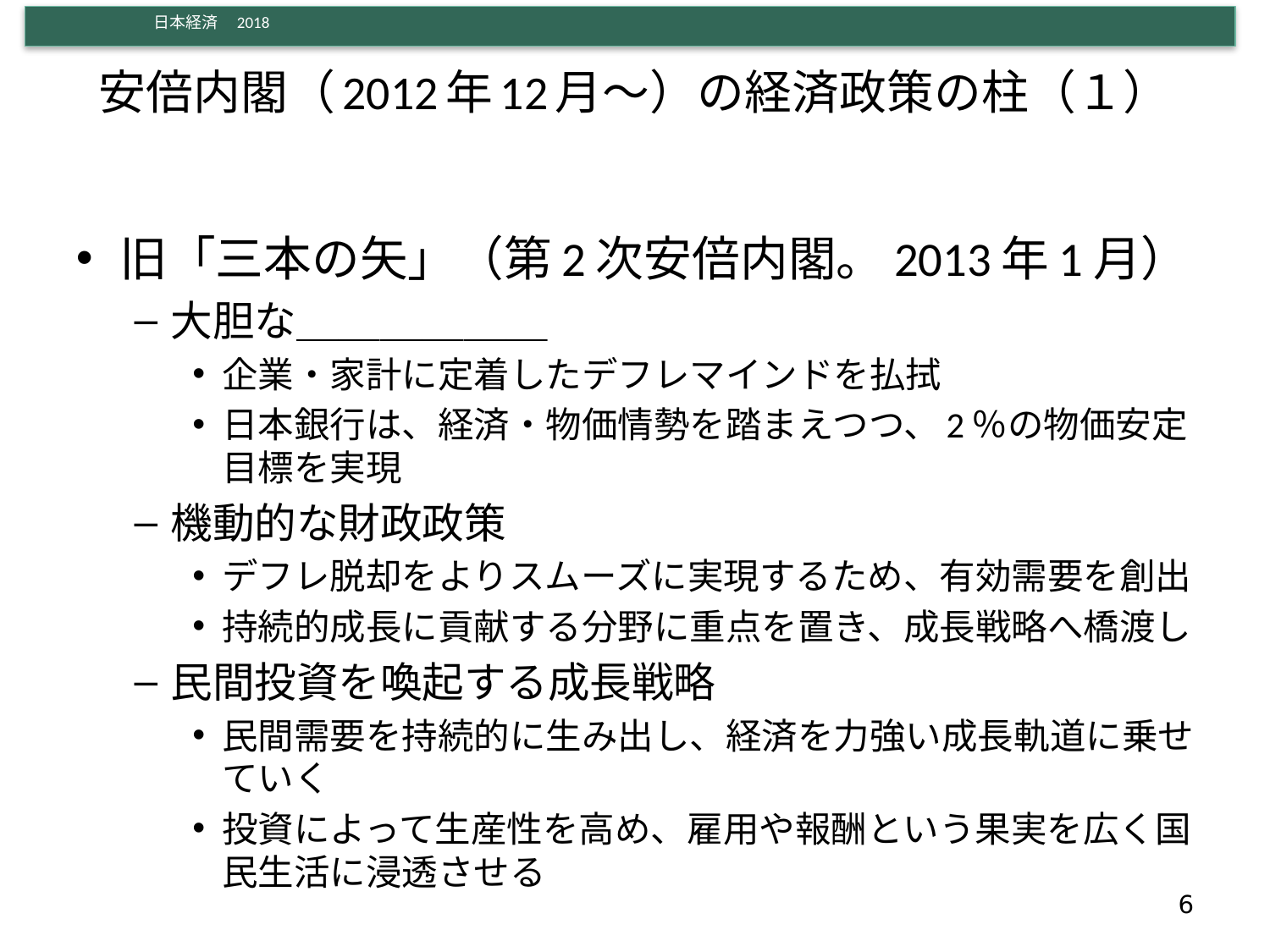

# 安倍内閣（2012年12月～）の経済政策の柱（１）
旧「三本の矢」（第2次安倍内閣。2013年1月）
大胆な＿＿＿＿＿＿
企業・家計に定着したデフレマインドを払拭
日本銀行は、経済・物価情勢を踏まえつつ、2％の物価安定目標を実現
機動的な財政政策
デフレ脱却をよりスムーズに実現するため、有効需要を創出
持続的成長に貢献する分野に重点を置き、成長戦略へ橋渡し
民間投資を喚起する成長戦略
民間需要を持続的に生み出し、経済を力強い成長軌道に乗せていく
投資によって生産性を高め、雇用や報酬という果実を広く国民生活に浸透させる

6